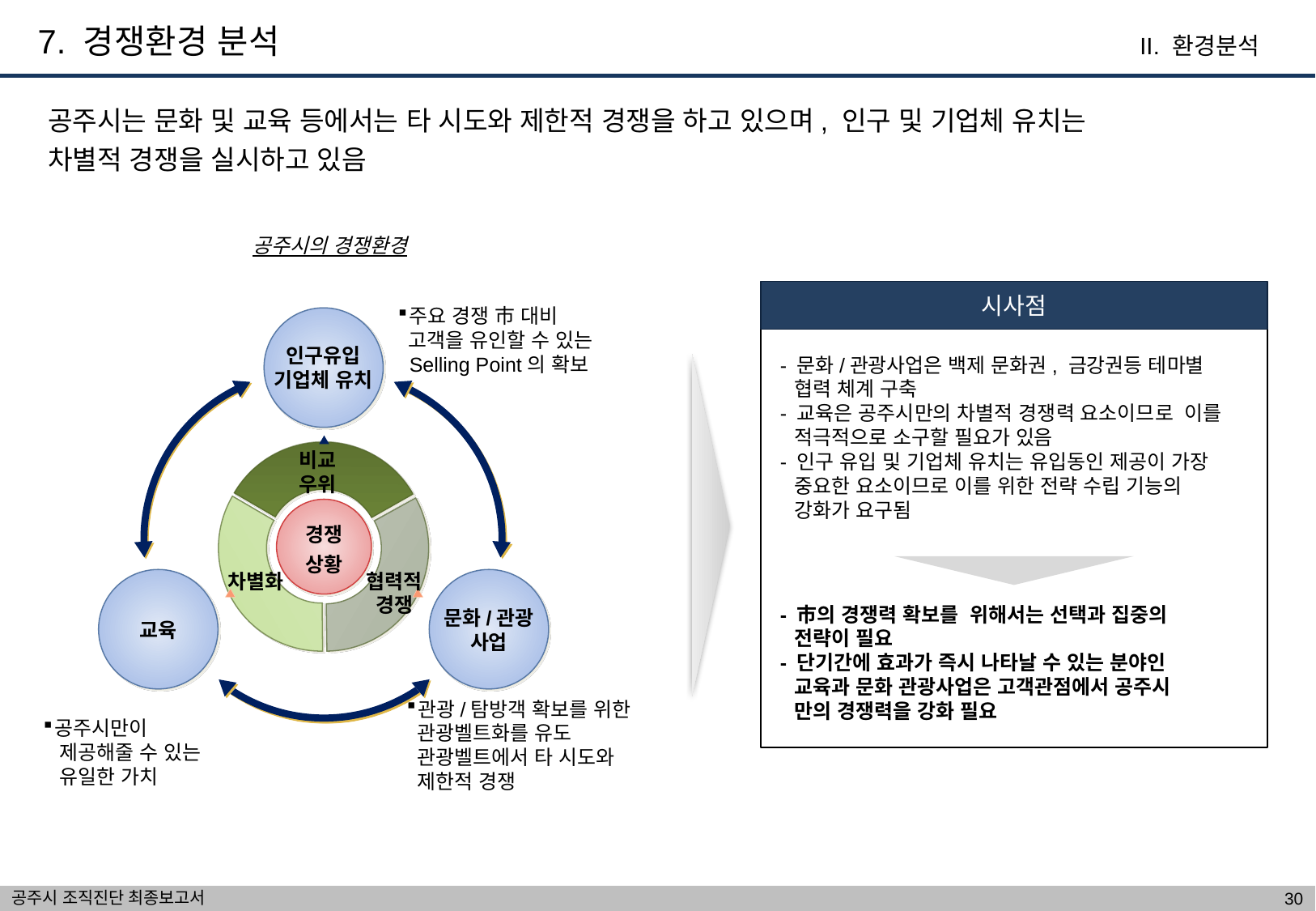

7. 경쟁환경 분석
II. 환경분석
공주시는 문화 및 교육 등에서는 타 시도와 제한적 경쟁을 하고 있으며, 인구 및 기업체 유치는
차별적 경쟁을 실시하고 있음
공주시의 경쟁환경
시사점
주요 경쟁 市 대비
 고객을 유인할 수 있는
  Selling Point의 확보
인구유입
기업체 유치

- 문화/관광사업은 백제 문화권, 금강권등 테마별 협력 체계 구축
- 교육은 공주시만의 차별적 경쟁력 요소이므로  이를 적극적으로 소구할 필요가 있음
- 인구 유입 및 기업체 유치는 유입동인 제공이 가장 중요한 요소이므로 이를 위한 전략 수립 기능의 강화가 요구됨

비교
우위

경쟁
상황

차별화
협력적
경쟁
교육
문화/관광
사업

- 市의 경쟁력 확보를  위해서는 선택과 집중의 전략이 필요
- 단기간에 효과가 즉시 나타날 수 있는 분야인 교육과 문화 관광사업은 고객관점에서 공주시 만의 경쟁력을 강화 필요

관광/탐방객 확보를 위한
 관광벨트화를 유도
 관광벨트에서 타 시도와
 제한적 경쟁
공주시만이
  제공해줄 수 있는
  유일한 가치